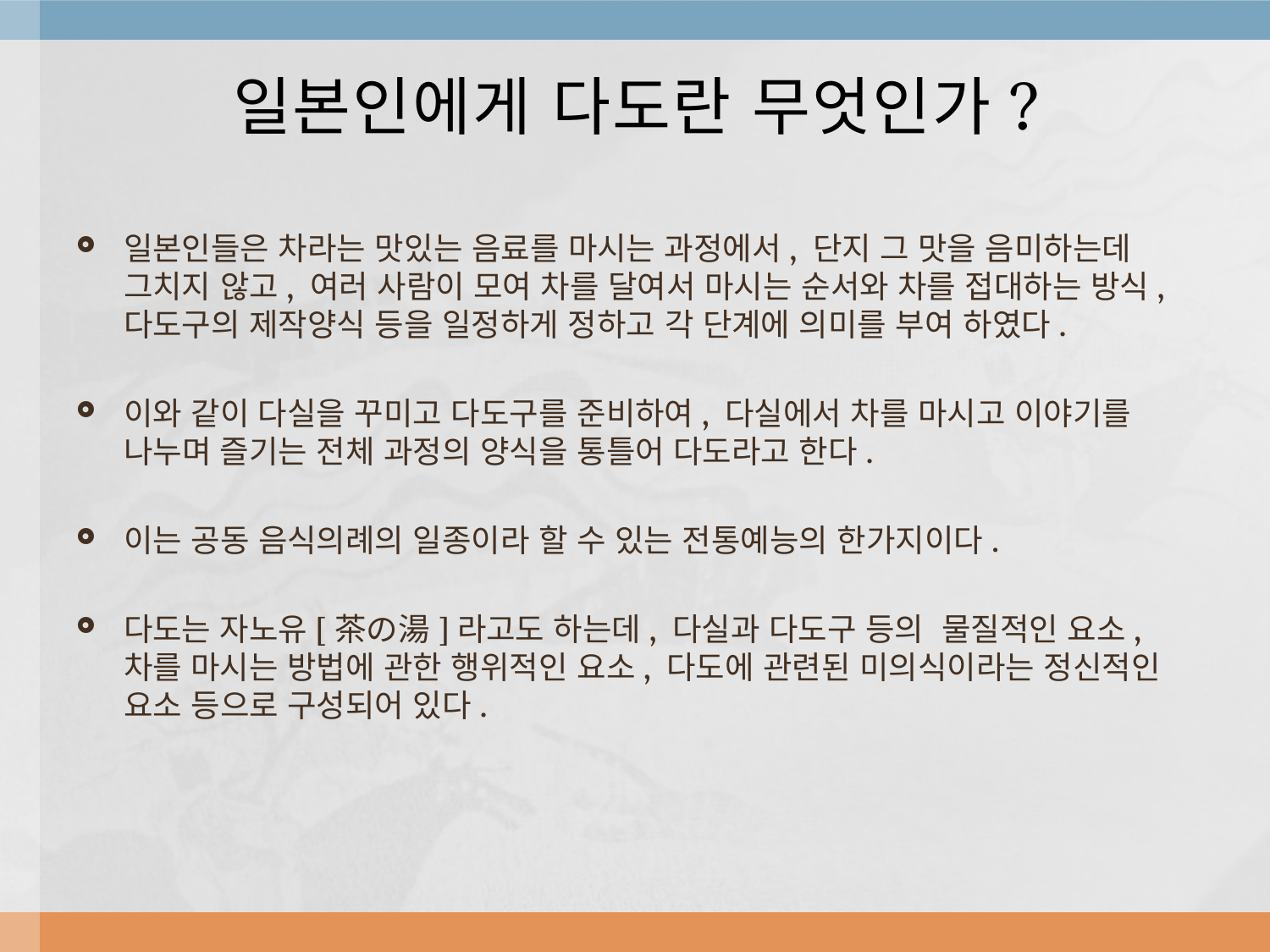

# 일본인에게 다도란 무엇인가?
일본인들은 차라는 맛있는 음료를 마시는 과정에서, 단지 그 맛을 음미하는데 그치지 않고, 여러 사람이 모여 차를 달여서 마시는 순서와 차를 접대하는 방식, 다도구의 제작양식 등을 일정하게 정하고 각 단계에 의미를 부여 하였다.

이와 같이 다실을 꾸미고 다도구를 준비하여, 다실에서 차를 마시고 이야기를 나누며 즐기는 전체 과정의 양식을 통틀어 다도라고 한다.

이는 공동 음식의례의 일종이라 할 수 있는 전통예능의 한가지이다.

다도는 자노유[茶の湯]라고도 하는데, 다실과 다도구 등의  물질적인 요소, 차를 마시는 방법에 관한 행위적인 요소, 다도에 관련된 미의식이라는 정신적인 요소 등으로 구성되어 있다.